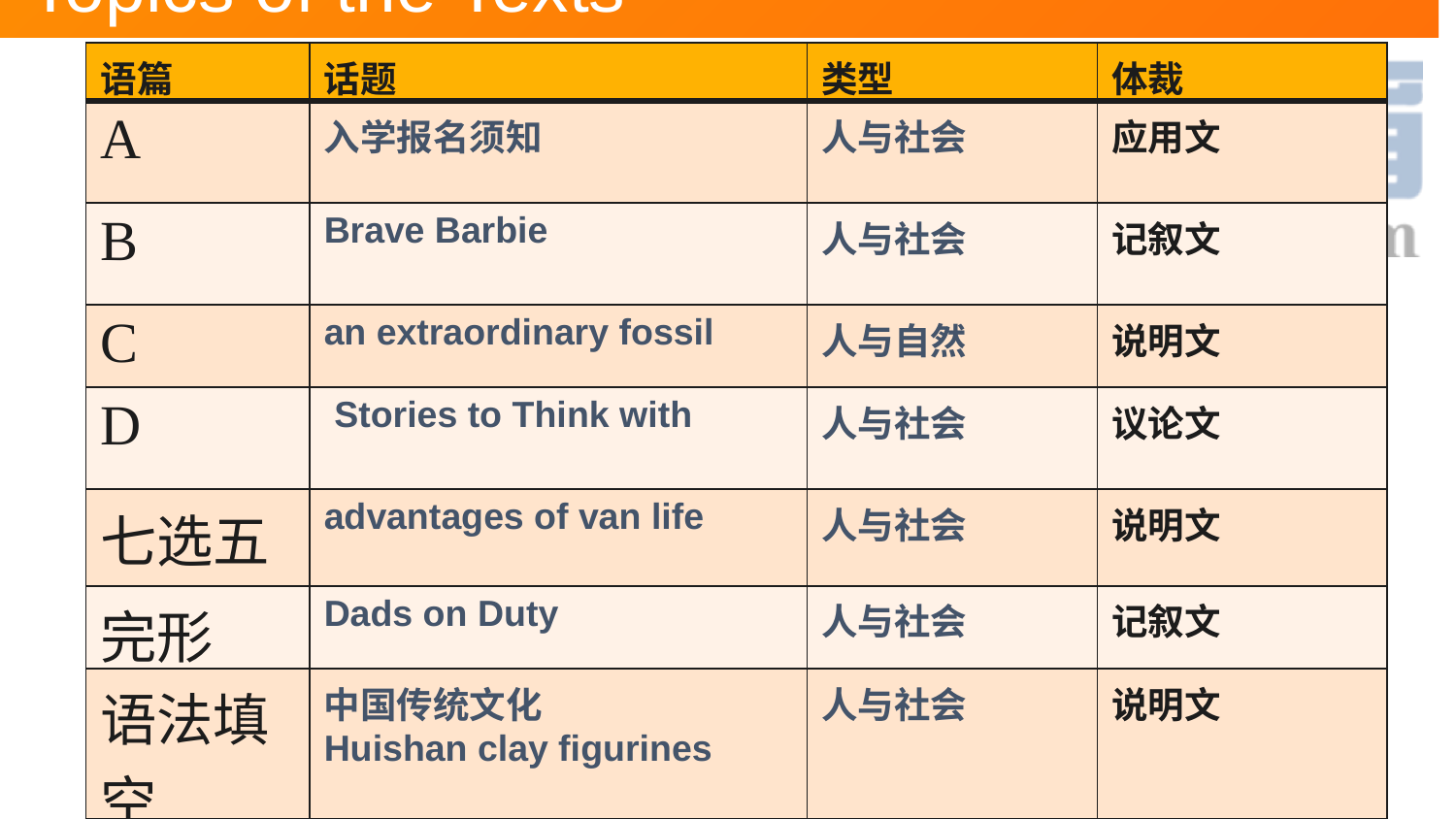

Topics of the Texts
| 语篇 | 话题 | 类型 | 体裁 |
| --- | --- | --- | --- |
| A | 入学报名须知 | 人与社会 | 应用文 |
| B | Brave Barbie | 人与社会 | 记叙文 |
| C | an extraordinary fossil | 人与自然 | 说明文 |
| D | Stories to Think with | 人与社会 | 议论文 |
| 七选五 | advantages of van life | 人与社会 | 说明文 |
| 完形 | Dads on Duty | 人与社会 | 记叙文 |
| 语法填空 | 中国传统文化 Huishan clay figurines | 人与社会 | 说明文 |